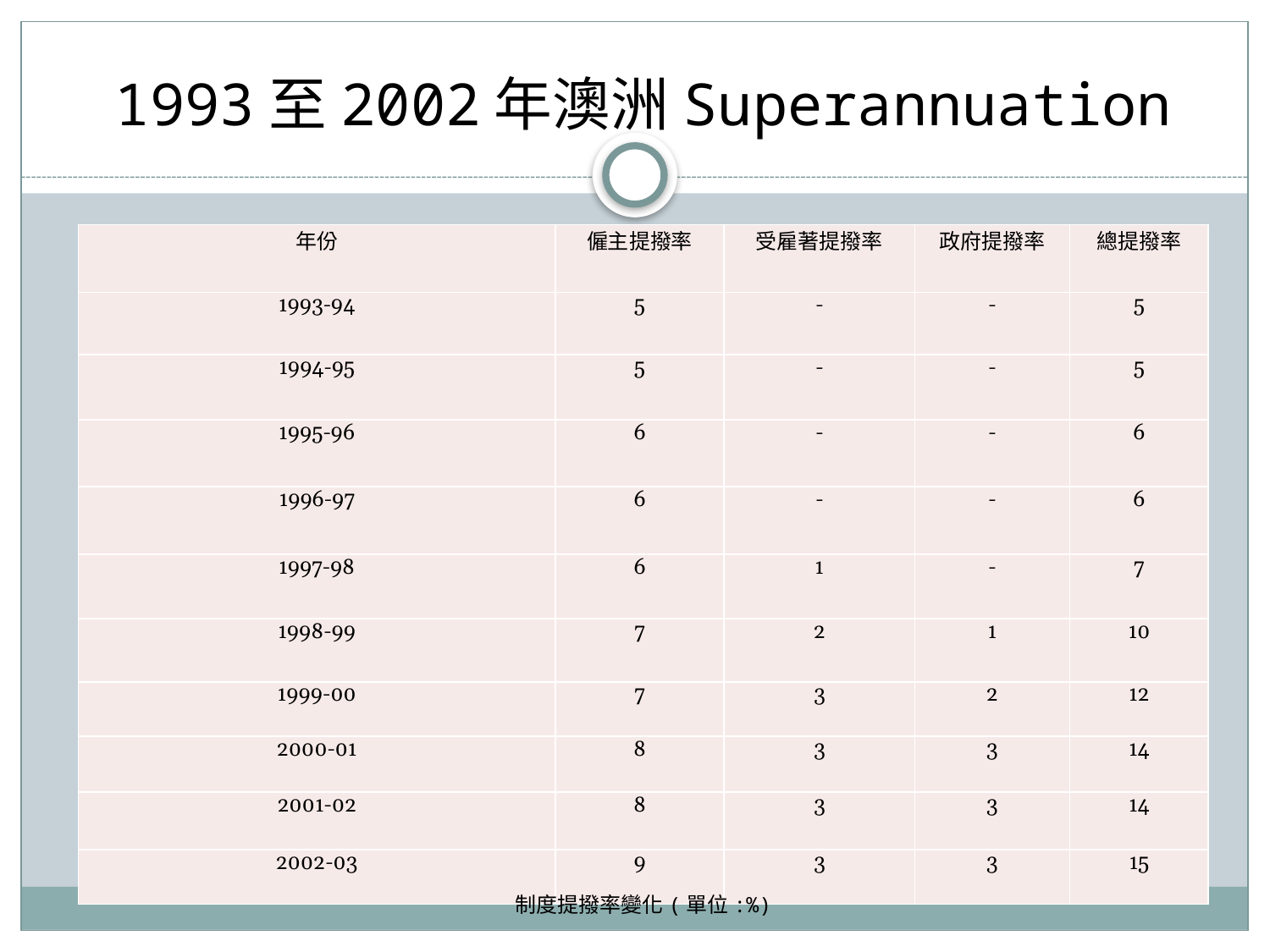

# 1993至2002年澳洲Superannuation
| 年份 | 僱主提撥率 | 受雇著提撥率 | 政府提撥率 | 總提撥率 |
| --- | --- | --- | --- | --- |
| 1993-94 | 5 | - | - | 5 |
| 1994-95 | 5 | - | - | 5 |
| 1995-96 | 6 | - | - | 6 |
| 1996-97 | 6 | - | - | 6 |
| 1997-98 | 6 | 1 | - | 7 |
| 1998-99 | 7 | 2 | 1 | 10 |
| 1999-00 | 7 | 3 | 2 | 12 |
| 2000-01 | 8 | 3 | 3 | 14 |
| 2001-02 | 8 | 3 | 3 | 14 |
| 2002-03 | 9 | 3 | 3 | 15 |
制度提撥率變化(單位:%)